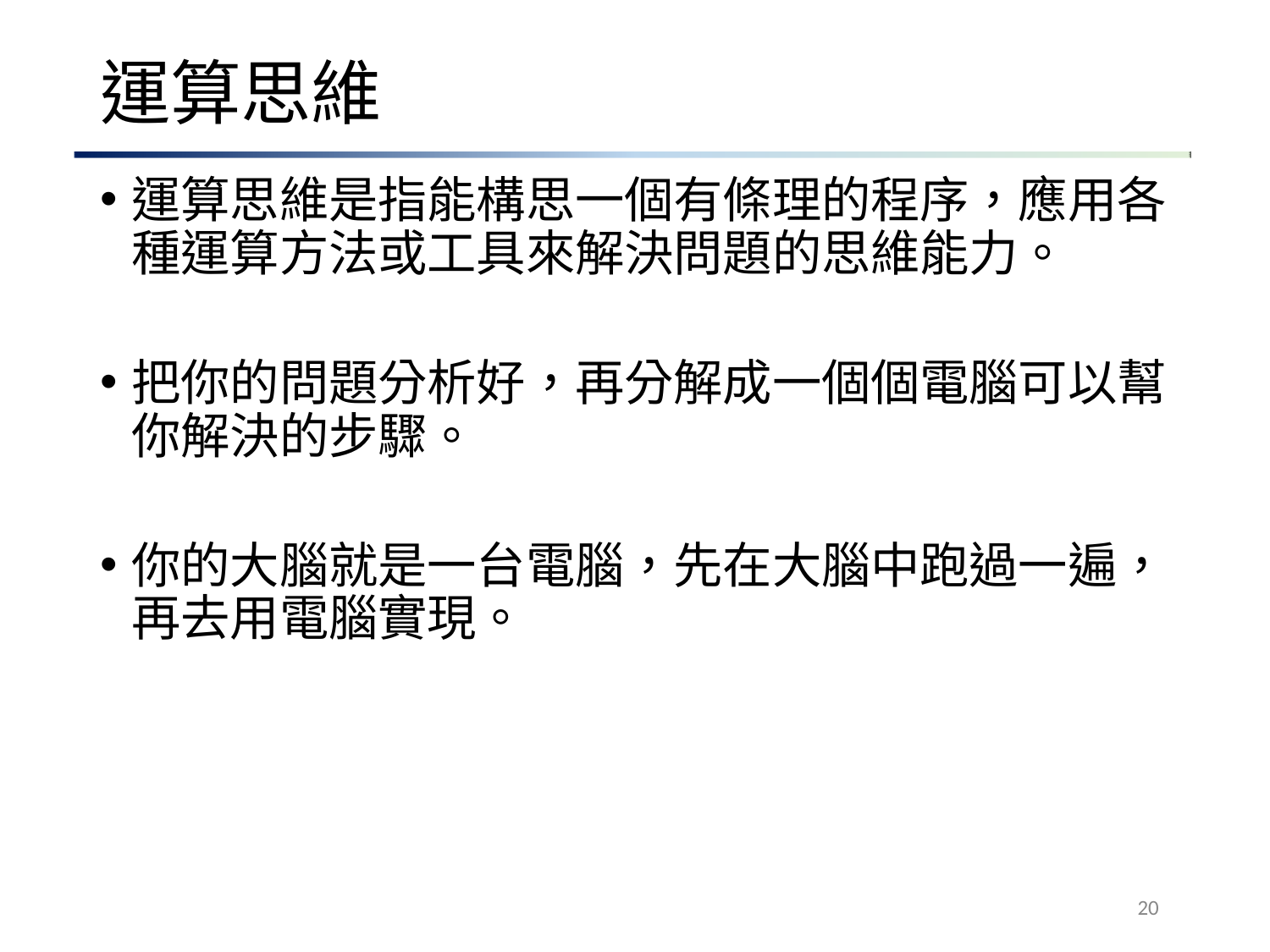

# 運算思維
運算思維是指能構思一個有條理的程序，應用各 種運算方法或工具來解決問題的思維能力。

把你的問題分析好，再分解成一個個電腦可以幫 你解決的步驟。

你的大腦就是一台電腦，先在大腦中跑過一遍， 再去用電腦實現。
20